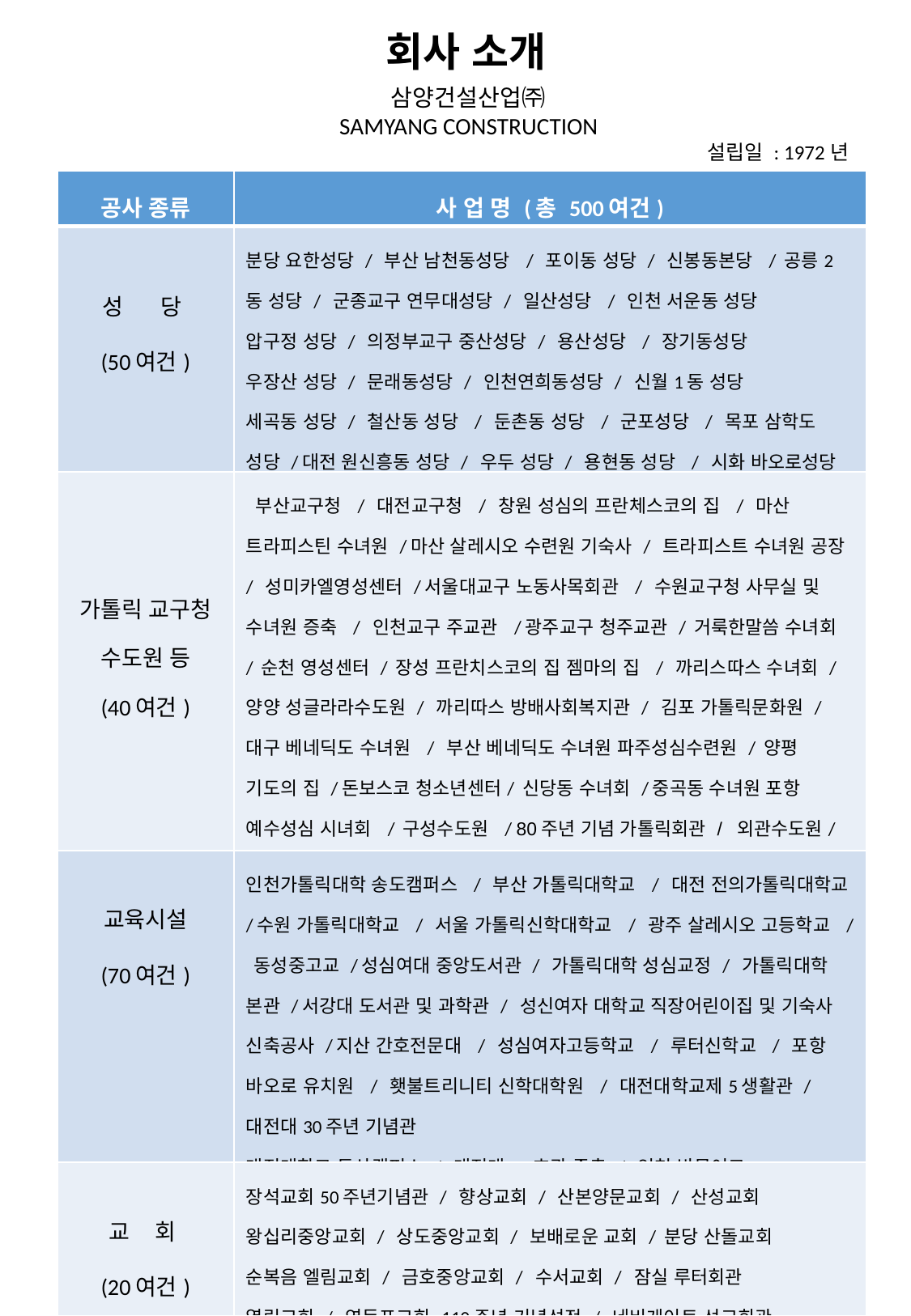

회사 소개
삼양건설산업㈜
SAMYANG CONSTRUCTION
설립일 : 1972년
| 공사 종류 | 사 업 명 (총 500여건) |
| --- | --- |
| 성 당 (50여건) | 분당 요한성당 / 부산 남천동성당 / 포이동 성당 / 신봉동본당 / 공릉2동 성당 / 군종교구 연무대성당 / 일산성당 / 인천 서운동 성당 압구정 성당 / 의정부교구 중산성당 / 용산성당 / 장기동성당 우장산 성당 / 문래동성당 / 인천연희동성당 / 신월1동 성당 세곡동 성당 / 철산동 성당 / 둔촌동 성당 / 군포성당 / 목포 삼학도 성당 /대전 원신흥동 성당 / 우두 성당 / 용현동 성당 / 시화 바오로성당 / 위례성모승천성당 신축공사 / 동작동성당 신축공사 등 다수 |
| 가톨릭 교구청 수도원 등 (40여건) | 부산교구청 / 대전교구청 / 창원 성심의 프란체스코의 집 / 마산 트라피스틴 수녀원 /마산 살레시오 수련원 기숙사 / 트라피스트 수녀원 공장 / 성미카엘영성센터 /서울대교구 노동사목회관 / 수원교구청 사무실 및 수녀원 증축 / 인천교구 주교관 /광주교구 청주교관 / 거룩한말씀 수녀회 / 순천 영성센터 / 장성 프란치스코의 집 젬마의 집 / 까리스따스 수녀회 / 양양 성글라라수도원 / 까리따스 방배사회복지관 / 김포 가톨릭문화원 /대구 베네딕도 수녀원 / 부산 베네딕도 수녀원 파주성심수련원 / 양평 기도의 집 /돈보스코 청소년센터/ 신당동 수녀회 /중곡동 수녀원 포항 예수성심 시녀회 / 구성수도원 / 80주년 기념 가톨릭회관 / 외관수도원/ 성심의 프란치스꼬의 집 / 부산 소년의 집 / 살트르바오로 수녀원 / 청파동 복자수녀원 등 다수 |
| 교육시설 (70여건) | 인천가톨릭대학 송도캠퍼스 / 부산 가톨릭대학교 / 대전 전의가톨릭대학교 /수원 가톨릭대학교 / 서울 가톨릭신학대학교 / 광주 살레시오 고등학교 / 동성중고교 /성심여대 중앙도서관 / 가톨릭대학 성심교정 / 가톨릭대학 본관 /서강대 도서관 및 과학관 / 성신여자 대학교 직장어린이집 및 기숙사 신축공사 /지산 간호전문대 / 성심여자고등학교 / 루터신학교 / 포항 바오로 유치원 / 횃불트리니티 신학대학원 / 대전대학교제5생활관 / 대전대30주년 기념관 대전대학교 둔산캠퍼스 / 대전대20호관 증축 / 인천 박문여고 대전 가톨릭 문화회관 등 다수 |
| 교 회 (20여건) | 장석교회50주년기념관 / 향상교회 / 산본양문교회 / 산성교회 왕십리중앙교회 / 상도중앙교회 / 보배로운 교회 / 분당 산돌교회 순복음 엘림교회 / 금호중앙교회 / 수서교회 / 잠실 루터회관 열림교회 / 영등포교회 110주년 기념성전 / 네비게이토 선교회관 삼선교회 / 혜림교회/ 동탄연세교회 /방주교회 선교문화센타 등 다수 |